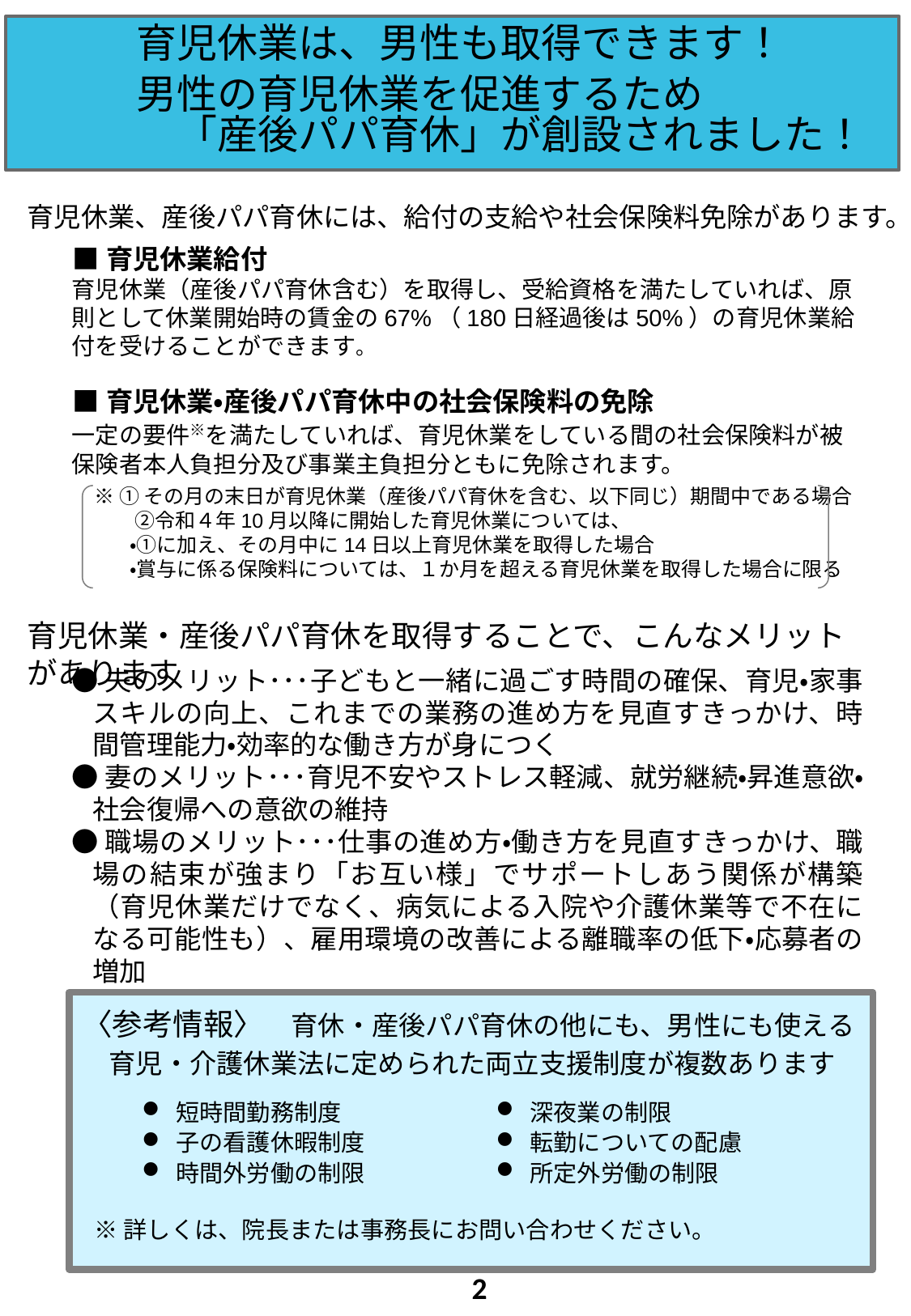

育児休業は、男性も取得できます！
　　　男性の育児休業を促進するため
　　　　「産後パパ育休」が創設されました！
育児休業、産後パパ育休には、給付の支給や社会保険料免除があります。
■育児休業給付
育児休業（産後パパ育休含む）を取得し、受給資格を満たしていれば、原則として休業開始時の賃金の67%（180日経過後は50%）の育児休業給付を受けることができます。

■育児休業・産後パパ育休中の社会保険料の免除
一定の要件※を満たしていれば、育児休業をしている間の社会保険料が被保険者本人負担分及び事業主負担分ともに免除されます。

※ ①その月の末日が育児休業（産後パパ育休を含む、以下同じ）期間中である場合
　　②令和４年10月以降に開始した育児休業については、
・①に加え、その月中に14日以上育児休業を取得した場合
・賞与に係る保険料については、１か月を超える育児休業を取得した場合に限る

育児休業・産後パパ育休を取得することで、こんなメリットがあります
●夫のメリット･･･子どもと一緒に過ごす時間の確保、育児・家事スキルの向上、これまでの業務の進め方を見直すきっかけ、時間管理能力・効率的な働き方が身につく
●妻のメリット･･･育児不安やストレス軽減、就労継続・昇進意欲・社会復帰への意欲の維持
●職場のメリット･･･仕事の進め方・働き方を見直すきっかけ、職場の結束が強まり「お互い様」でサポートしあう関係が構築（育児休業だけでなく、病気による入院や介護休業等で不在になる可能性も）、雇用環境の改善による離職率の低下・応募者の増加

〈参考情報〉　育休・産後パパ育休の他にも、男性にも使える
　育児・介護休業法に定められた両立支援制度が複数あります
短時間勤務制度
子の看護休暇制度
時間外労働の制限
深夜業の制限
転勤についての配慮
所定外労働の制限
※詳しくは、院長または事務長にお問い合わせください。
2